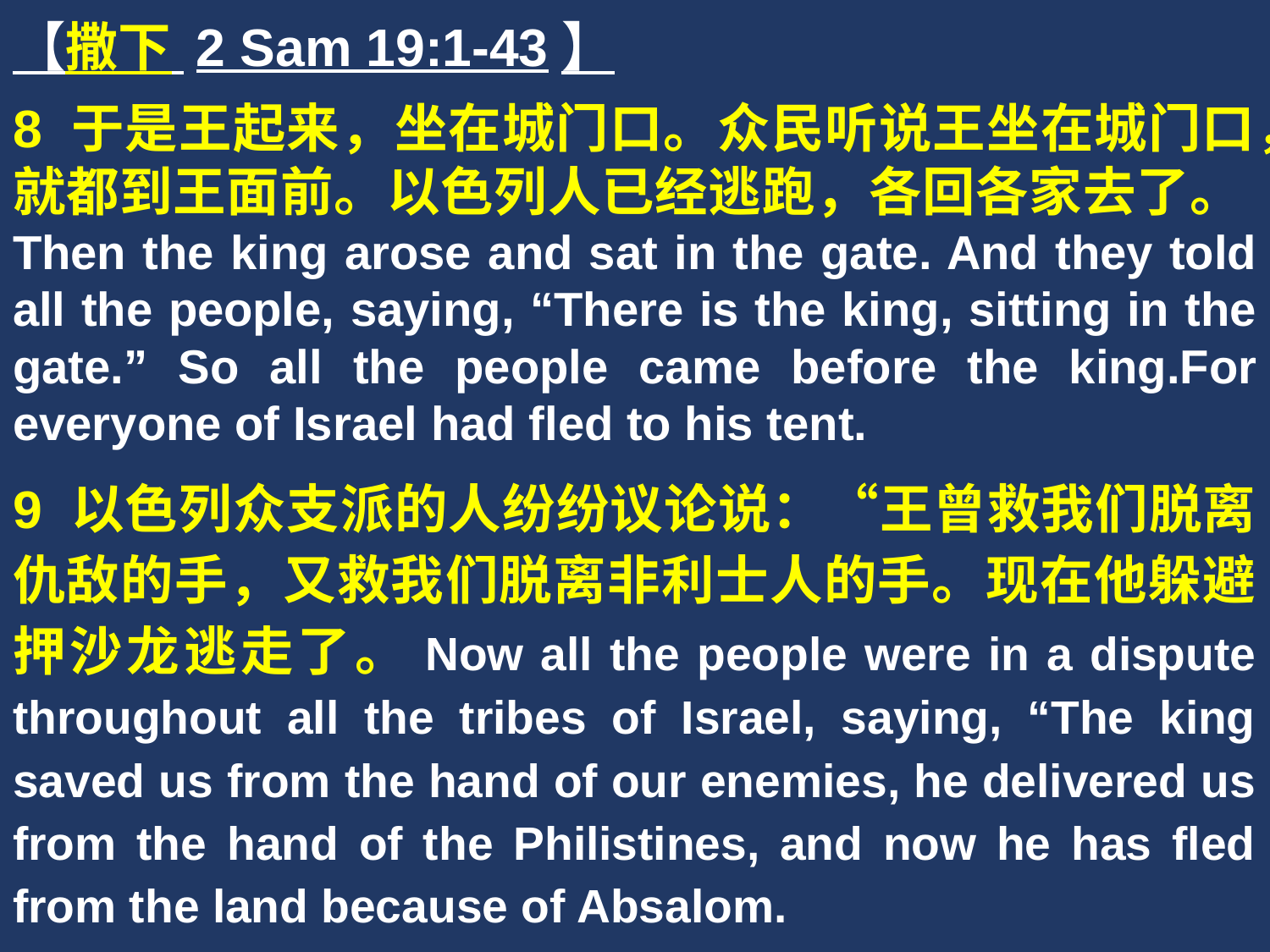

【撒下 2 Sam 19:1-43】
8 于是王起来，坐在城门口。众民听说王坐在城门口，就都到王面前。以色列人已经逃跑，各回各家去了。Then the king arose and sat in the gate. And they told all the people, saying, “There is the king, sitting in the gate.” So all the people came before the king.For everyone of Israel had fled to his tent.
9 以色列众支派的人纷纷议论说：“王曾救我们脱离仇敌的手，又救我们脱离非利士人的手。现在他躲避押沙龙逃走了。Now all the people were in a dispute throughout all the tribes of Israel, saying, “The king saved us from the hand of our enemies, he delivered us from the hand of the Philistines, and now he has fled from the land because of Absalom.